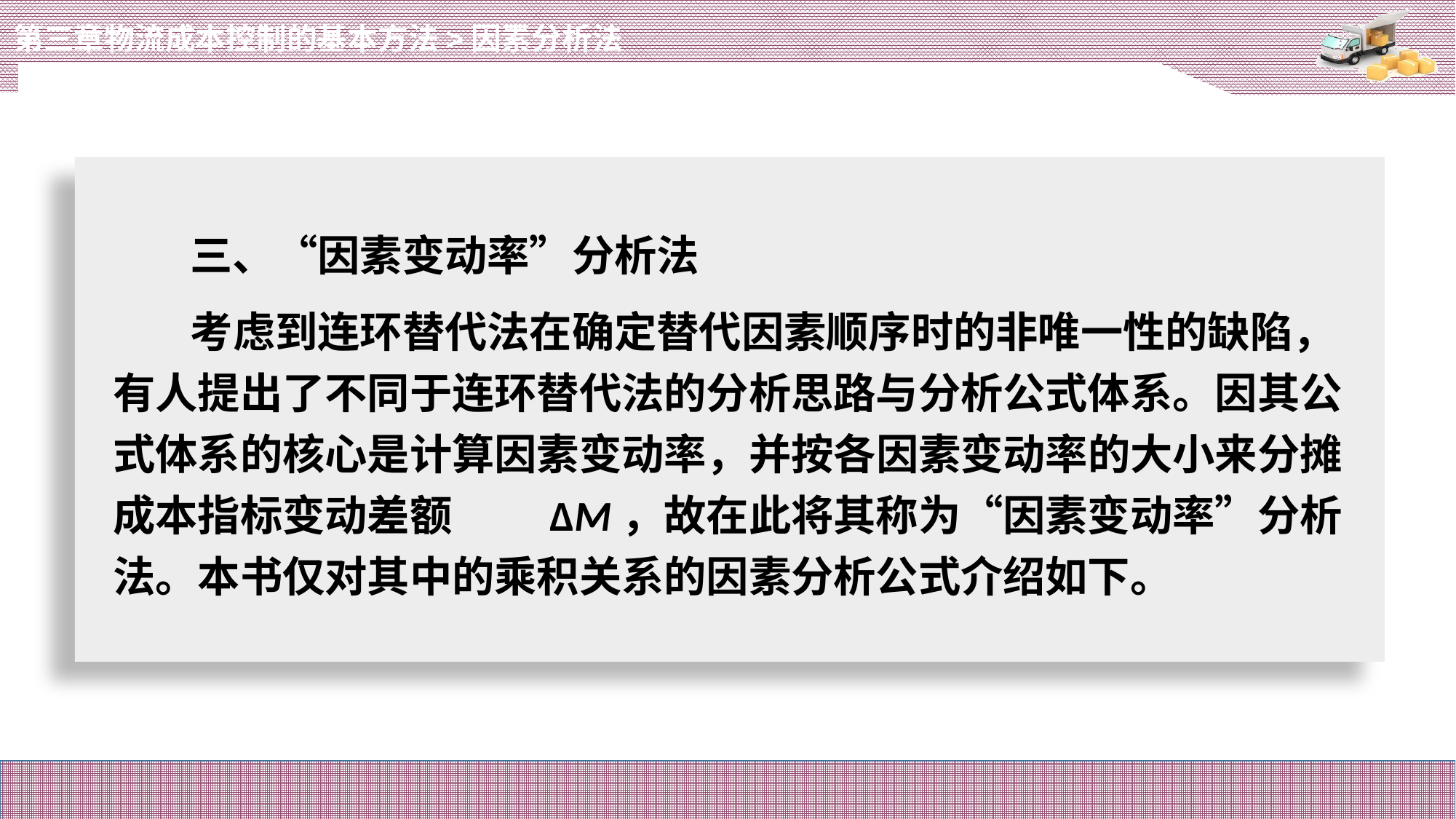

第三章物流成本控制的基本方法>因素分析法
# 三、“因素变动率”分析法
考虑到连环替代法在确定替代因素顺序时的非唯一性的缺陷，有人提出了不同于连环替代法的分析思路与分析公式体系。因其公式体系的核心是计算因素变动率，并按各因素变动率的大小来分摊成本指标变动差额	ΔM，故在此将其称为“因素变动率”分析法。本书仅对其中的乘积关系的因素分析公式介绍如下。